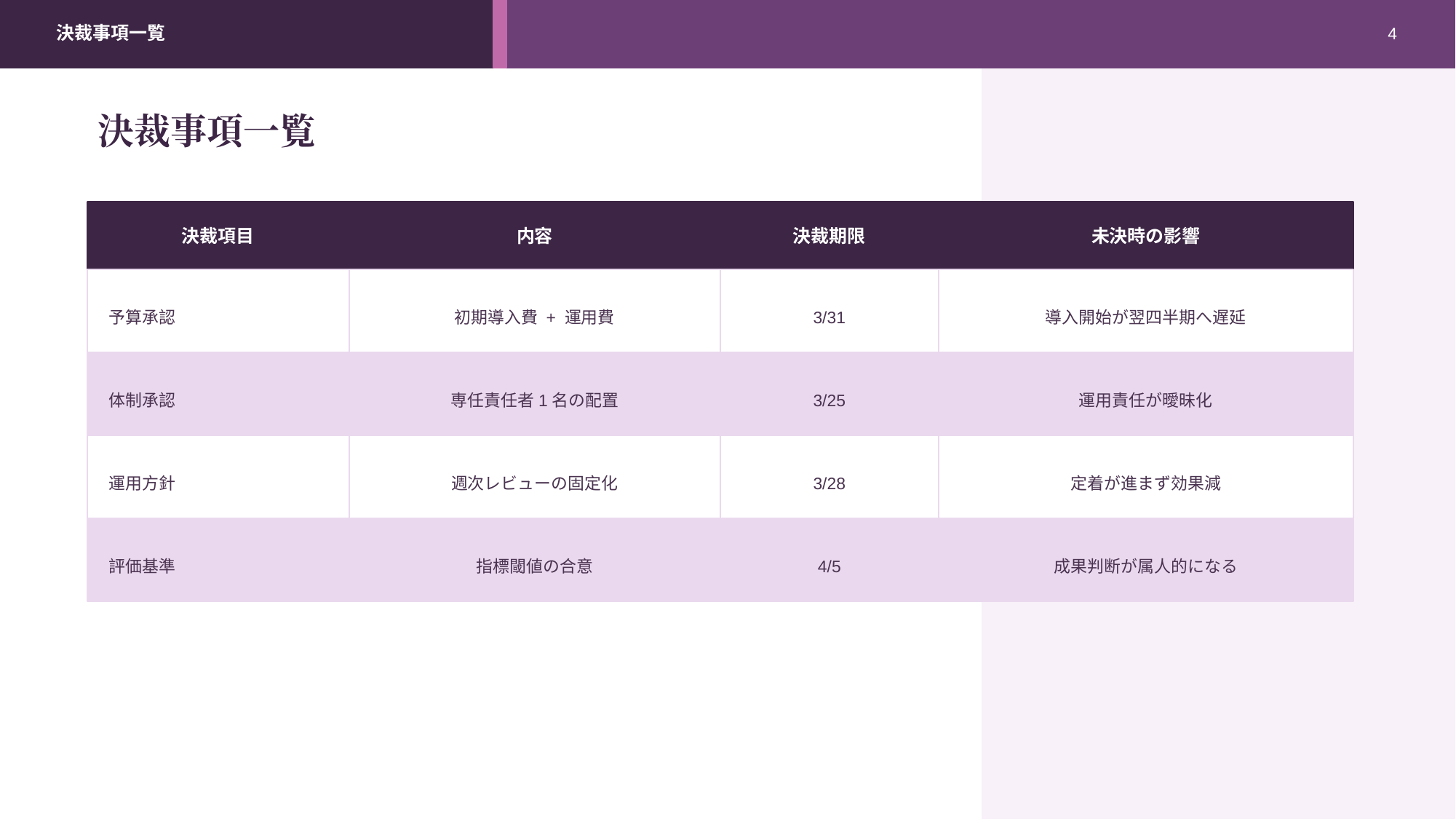

決裁事項一覧
4

決裁事項一覧

決裁項目
内容
決裁期限
未決時の影響

予算承認
初期導入費 + 運用費
3/31
導入開始が翌四半期へ遅延

体制承認
専任責任者1名の配置
3/25
運用責任が曖昧化

運用方針
週次レビューの固定化
3/28
定着が進まず効果減

評価基準
指標閾値の合意
4/5
成果判断が属人的になる